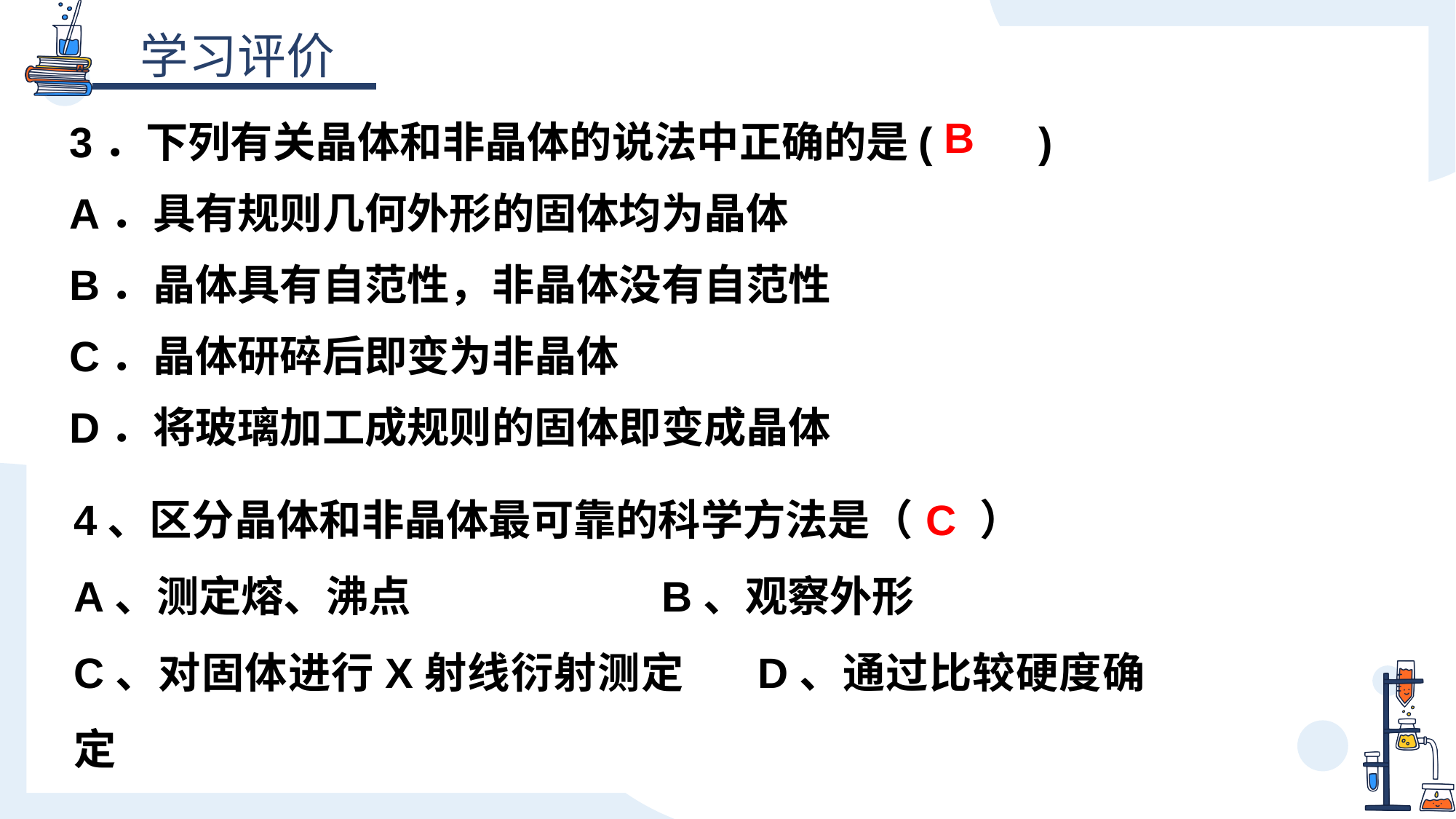

3．下列有关晶体和非晶体的说法中正确的是(　　)
A．具有规则几何外形的固体均为晶体
B．晶体具有自范性，非晶体没有自范性
C．晶体研碎后即变为非晶体
D．将玻璃加工成规则的固体即变成晶体
B
4、区分晶体和非晶体最可靠的科学方法是（       ）
A、测定熔、沸点                         B、观察外形
C、对固体进行X射线衍射测定      D、通过比较硬度确定
C